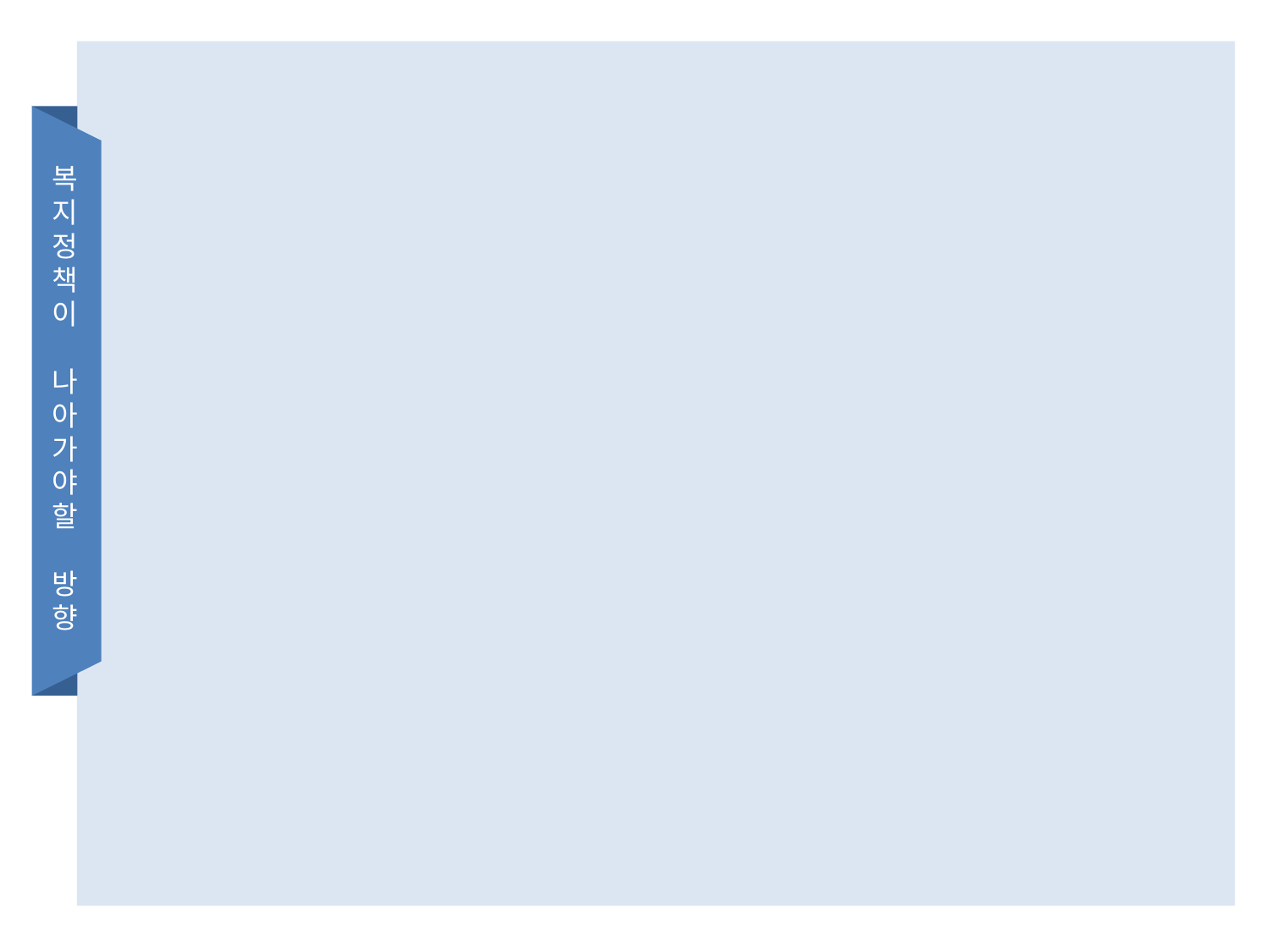

복
지
정
책
이

나
아가
야
할

방
향